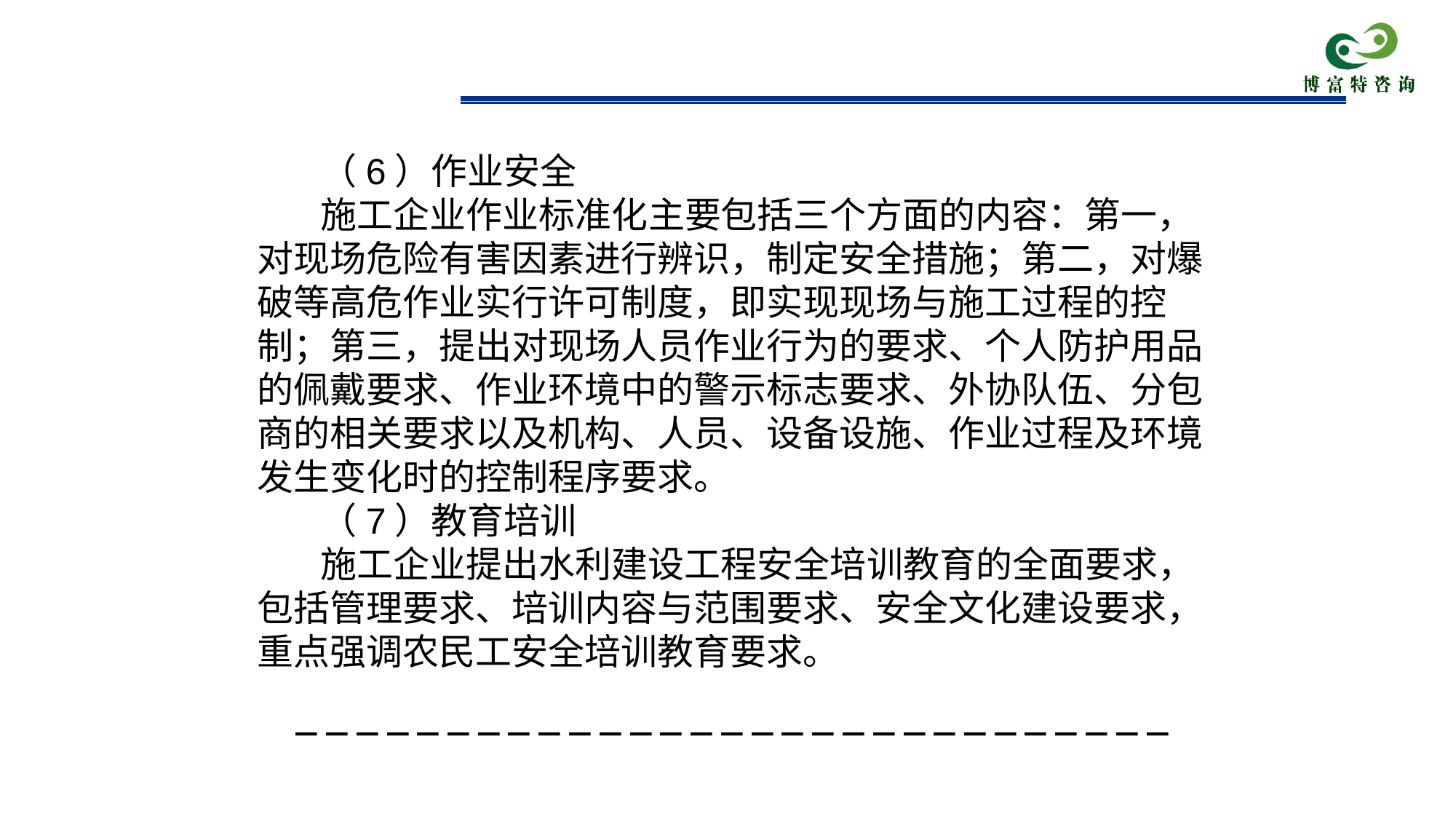

（6）作业安全
施工企业作业标准化主要包括三个方面的内容：第一，对现场危险有害因素进行辨识，制定安全措施；第二，对爆破等高危作业实行许可制度，即实现现场与施工过程的控制；第三，提出对现场人员作业行为的要求、个人防护用品的佩戴要求、作业环境中的警示标志要求、外协队伍、分包商的相关要求以及机构、人员、设备设施、作业过程及环境发生变化时的控制程序要求。
（7）教育培训
施工企业提出水利建设工程安全培训教育的全面要求，包括管理要求、培训内容与范围要求、安全文化建设要求，重点强调农民工安全培训教育要求。
－－－－－－－－－－－－－－－－－－－－－－－－－－－－－